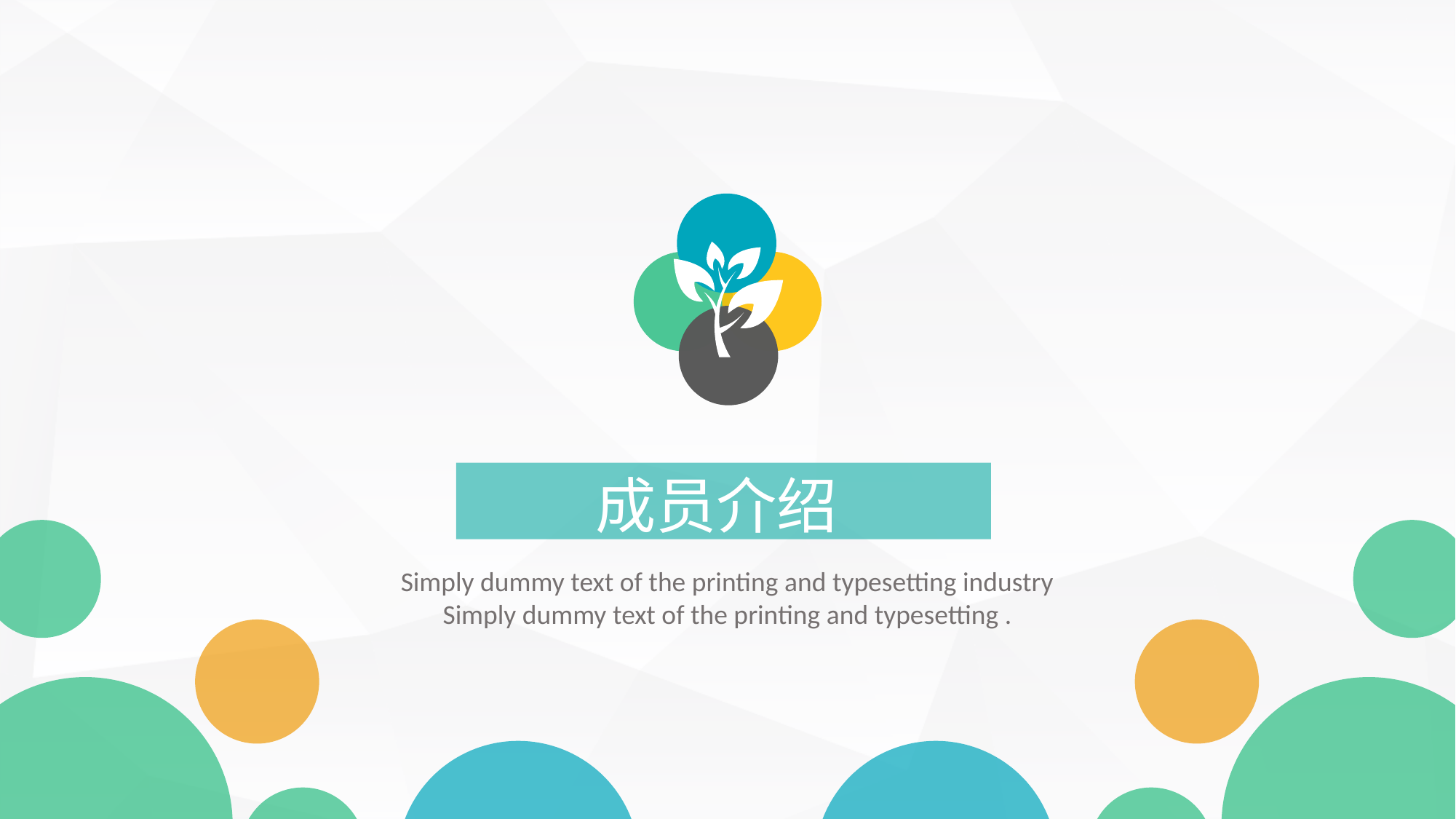

成员介绍

Simply dummy text of the printing and typesetting industry Simply dummy text of the printing and typesetting .